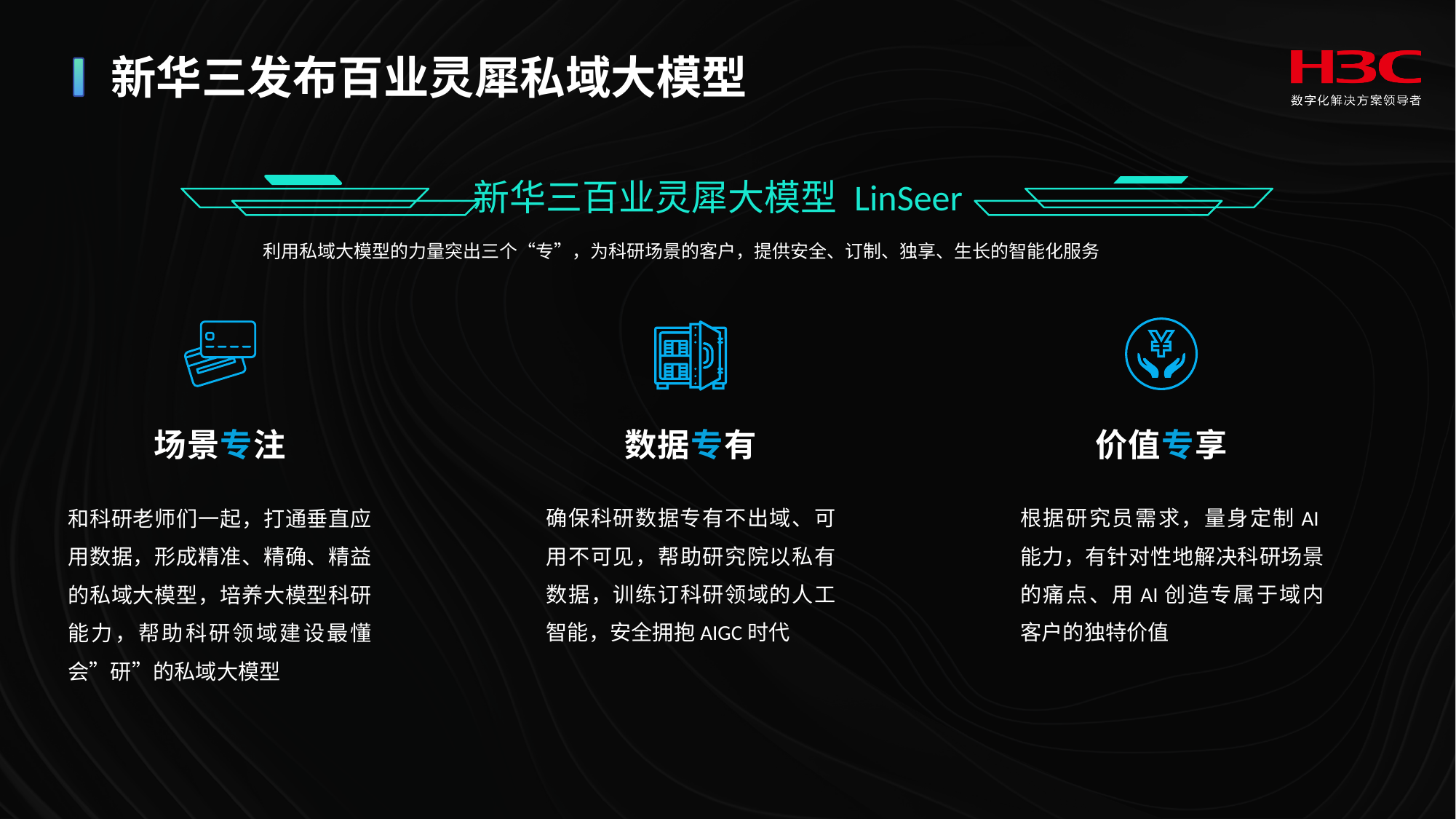

# 新华三发布百业灵犀私域大模型
新华三百业灵犀大模型 LinSeer

利用私域大模型的力量突出三个“专”，为科研场景的客户，提供安全、订制、独享、生长的智能化服务

场景专注
数据专有
价值专享
根据研究员需求，量身定制AI能力，有针对性地解决科研场景的痛点、用AI创造专属于域内客户的独特价值
确保科研数据专有不出域、可用不可见，帮助研究院以私有数据，训练订科研领域的人工智能，安全拥抱AIGC时代
和科研老师们一起，打通垂直应用数据，形成精准、精确、精益的私域大模型，培养大模型科研能力，帮助科研领域建设最懂会”研”的私域大模型